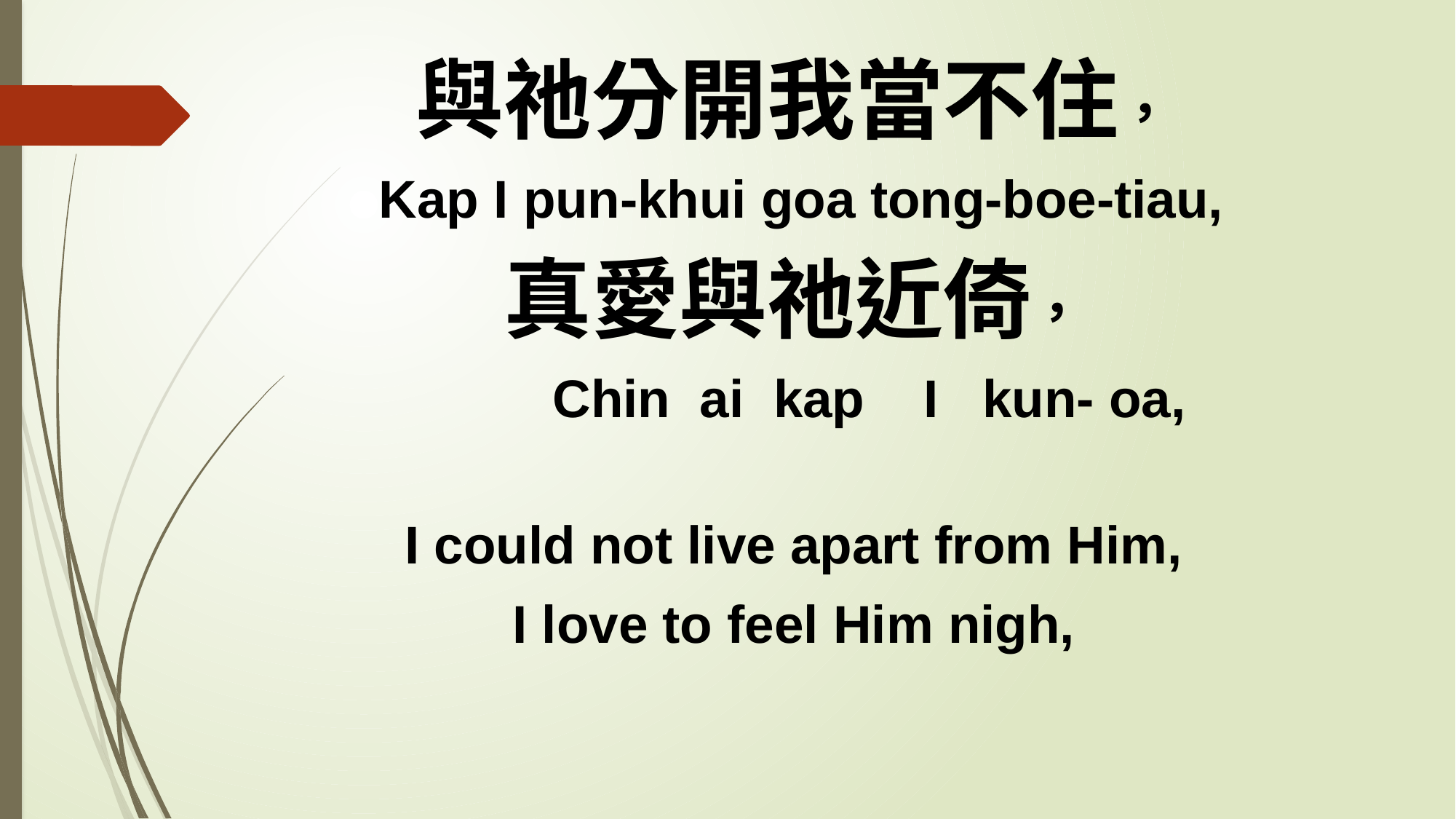

與祂分開我當不住，
 Kap I pun-khui goa tong-boe-tiau,
真愛與祂近倚，
                   Chin  ai  kap    I   kun- oa,

I could not live apart from Him,
I love to feel Him nigh,